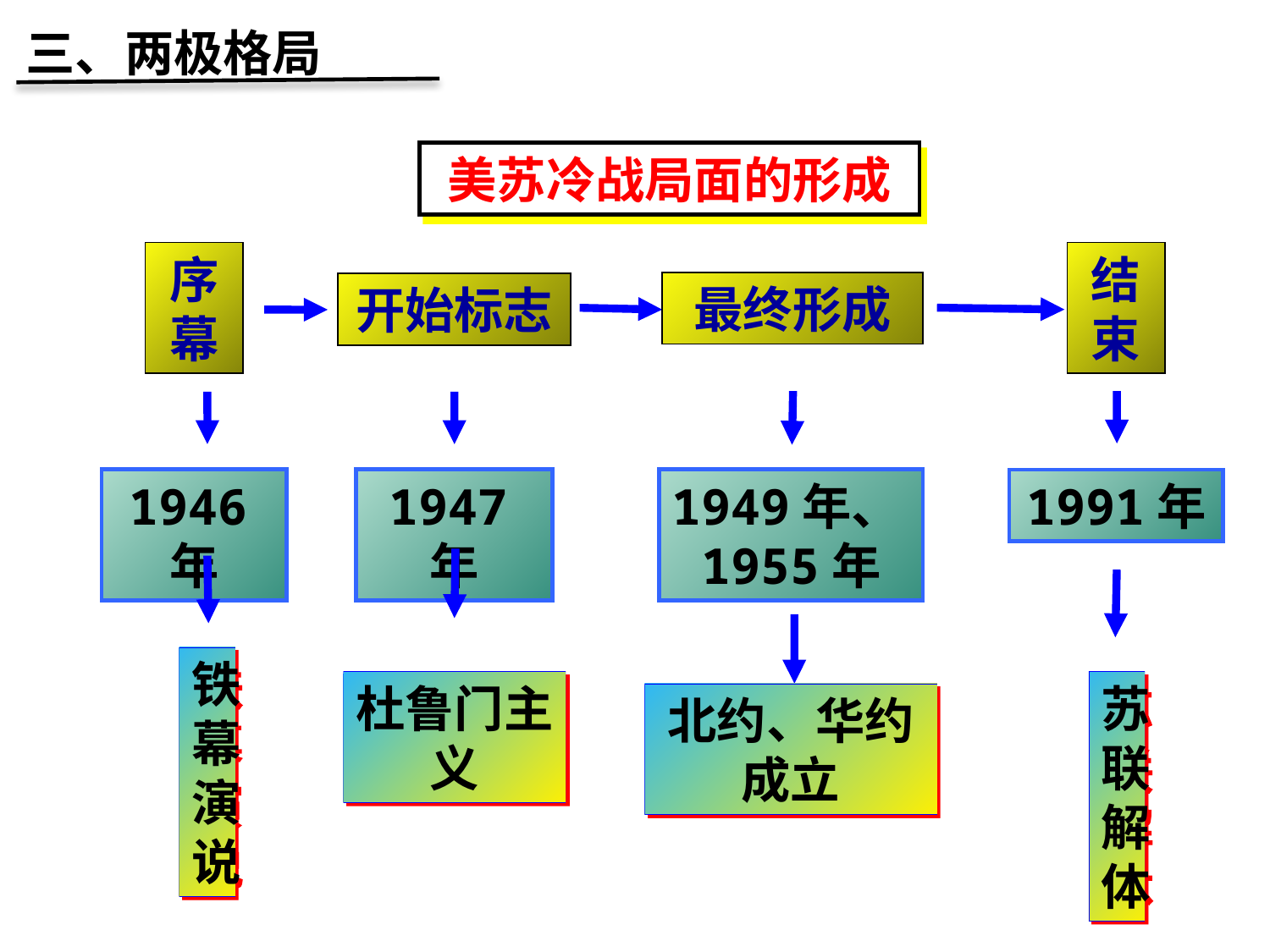

三、两极格局
美苏冷战局面的形成
结束
序幕
最终形成
开始标志

1946年
1947年
1949年、1955年
1991年

铁幕演说
苏联解体
杜鲁门主义
北约、华约成立